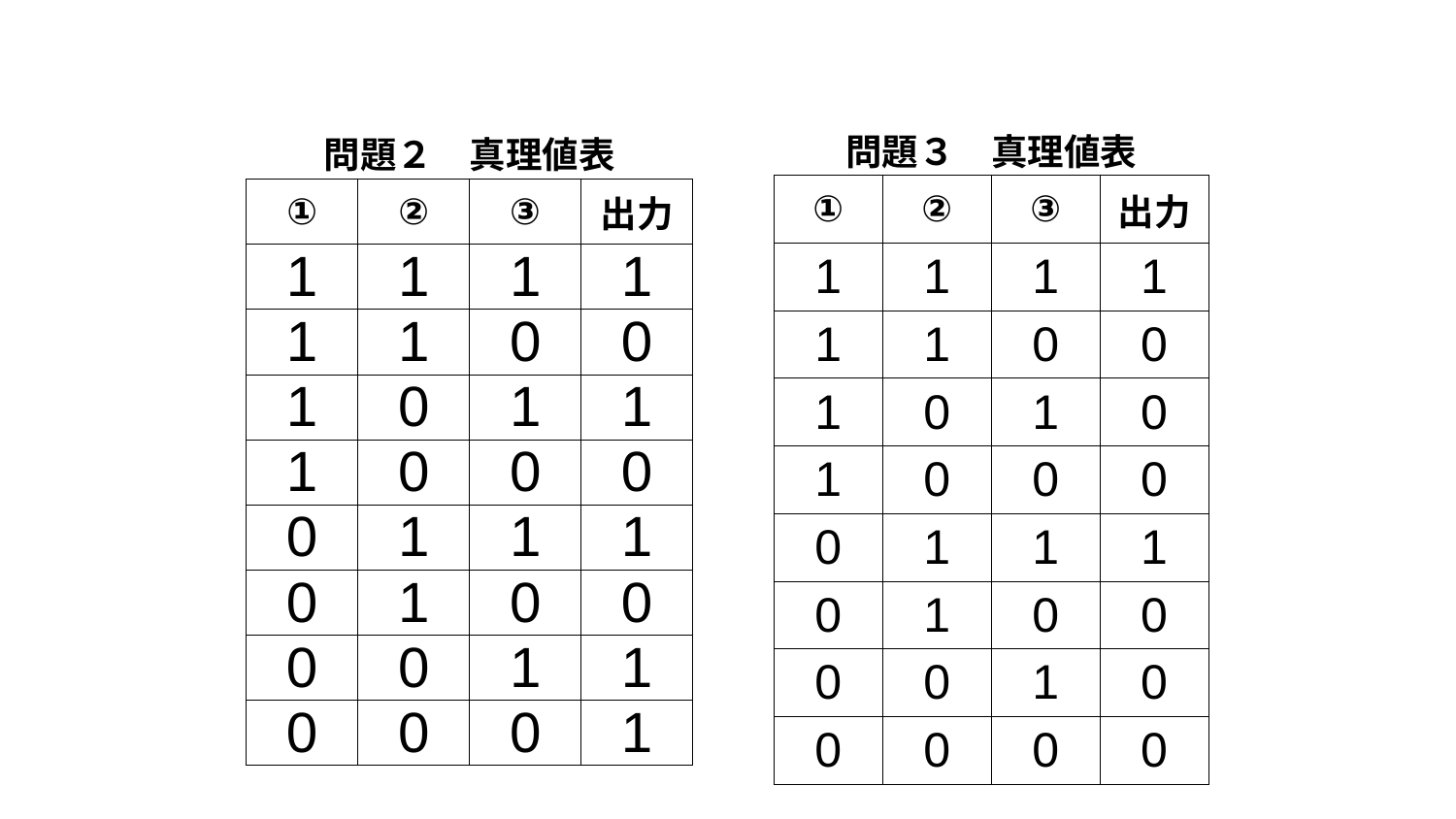

| 問題３　真理値表 |  |  |  |
| --- | --- | --- | --- |
| ① | ② | ③ | 出力 |
| 1 | 1 | 1 | 1 |
| 1 | 1 | 0 | 0 |
| 1 | 0 | 1 | 0 |
| 1 | 0 | 0 | 0 |
| 0 | 1 | 1 | 1 |
| 0 | 1 | 0 | 0 |
| 0 | 0 | 1 | 0 |
| 0 | 0 | 0 | 0 |
| 問題２　真理値表 |  |  |  |
| --- | --- | --- | --- |
| ① | ② | ③ | 出力 |
| 1 | 1 | 1 | 1 |
| 1 | 1 | 0 | 0 |
| 1 | 0 | 1 | 1 |
| 1 | 0 | 0 | 0 |
| 0 | 1 | 1 | 1 |
| 0 | 1 | 0 | 0 |
| 0 | 0 | 1 | 1 |
| 0 | 0 | 0 | 1 |